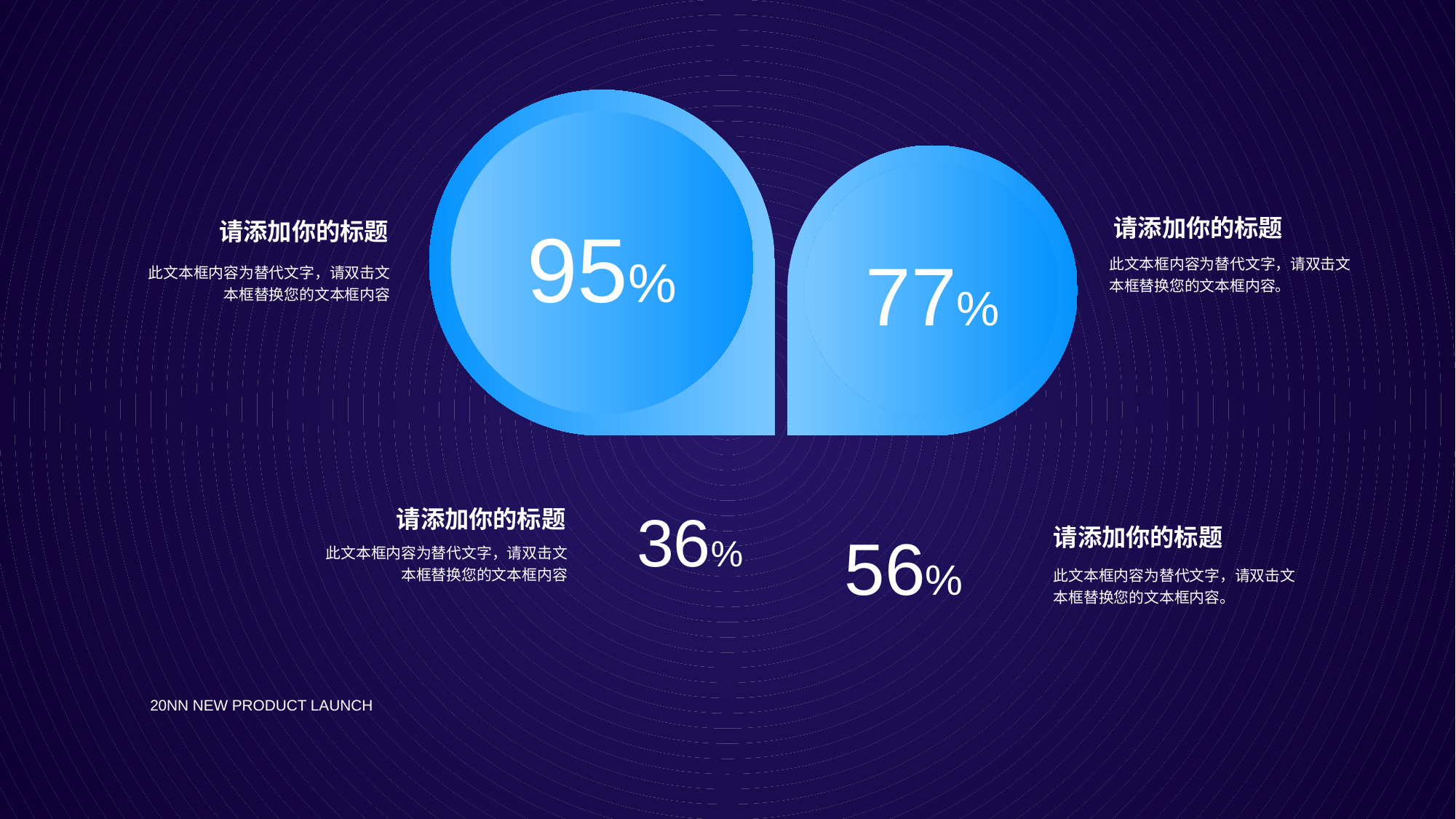

95%
请添加你的标题
请添加你的标题
77%
此文本框内容为替代文字，请双击文本框替换您的文本框内容。
此文本框内容为替代文字，请双击文本框替换您的文本框内容
36%
请添加你的标题
56%
请添加你的标题
此文本框内容为替代文字，请双击文本框替换您的文本框内容
此文本框内容为替代文字，请双击文本框替换您的文本框内容。
20NN New product launch